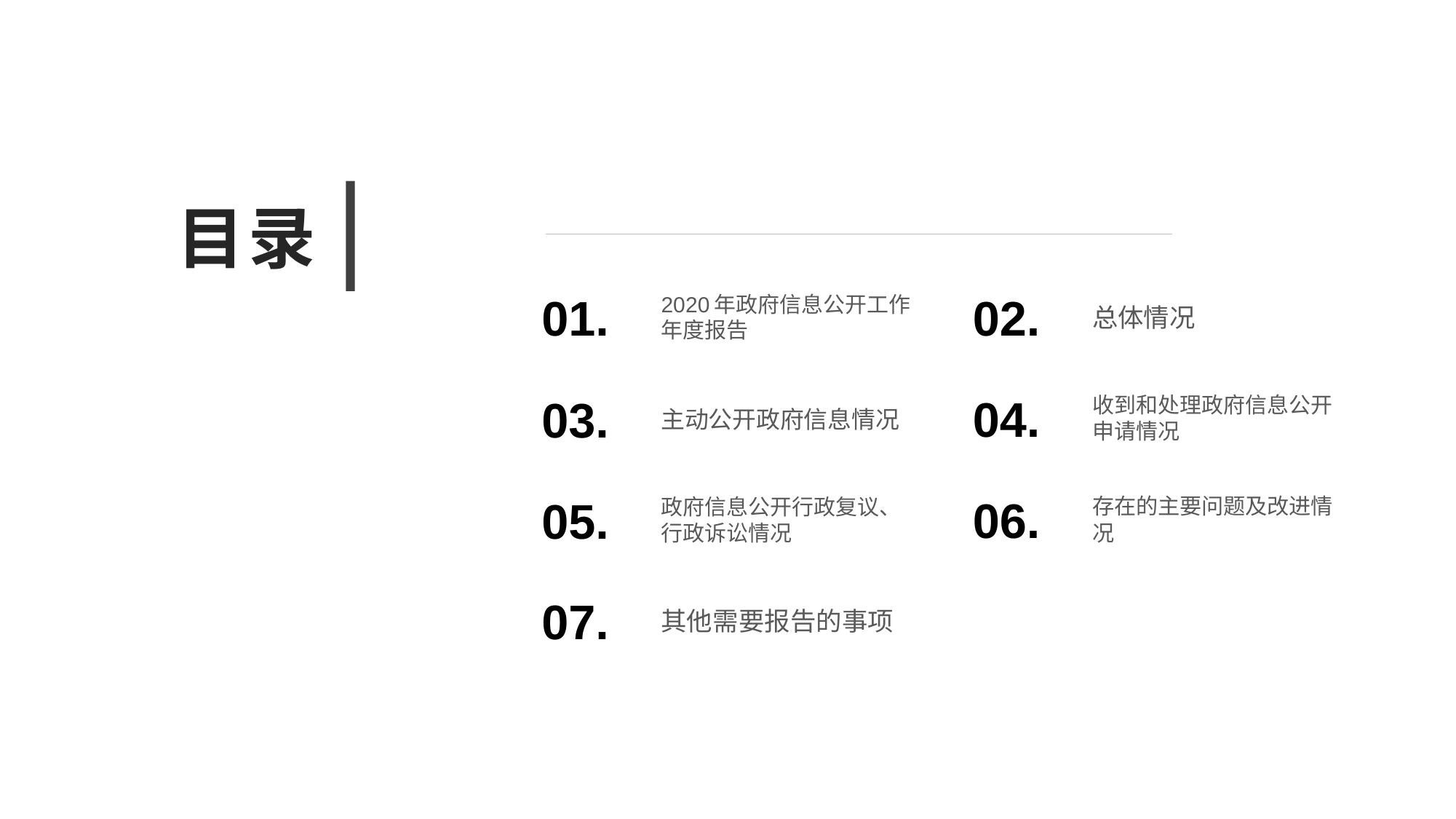

目录
01.
02.
2020年政府信息公开工作年度报告
总体情况
04.
03.
收到和处理政府信息公开申请情况
主动公开政府信息情况
06.
05.
存在的主要问题及改进情况
政府信息公开行政复议、行政诉讼情况
07.
其他需要报告的事项